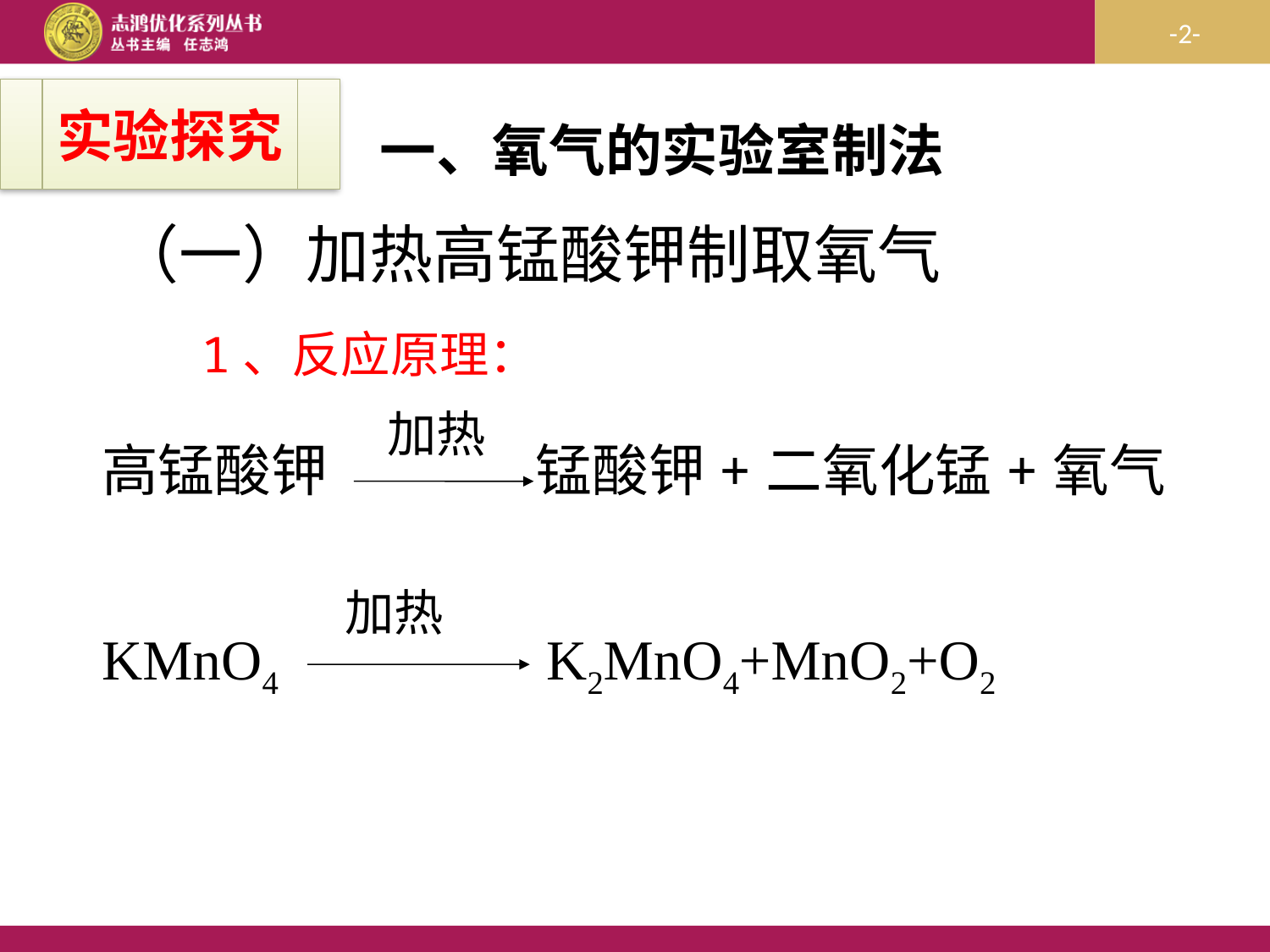

实验探究
一、氧气的实验室制法
（一）加热高锰酸钾制取氧气
1、反应原理：
加热
高锰酸钾

锰酸钾+二氧化锰+氧气
加热

KMnO4
K2MnO4+MnO2+O2